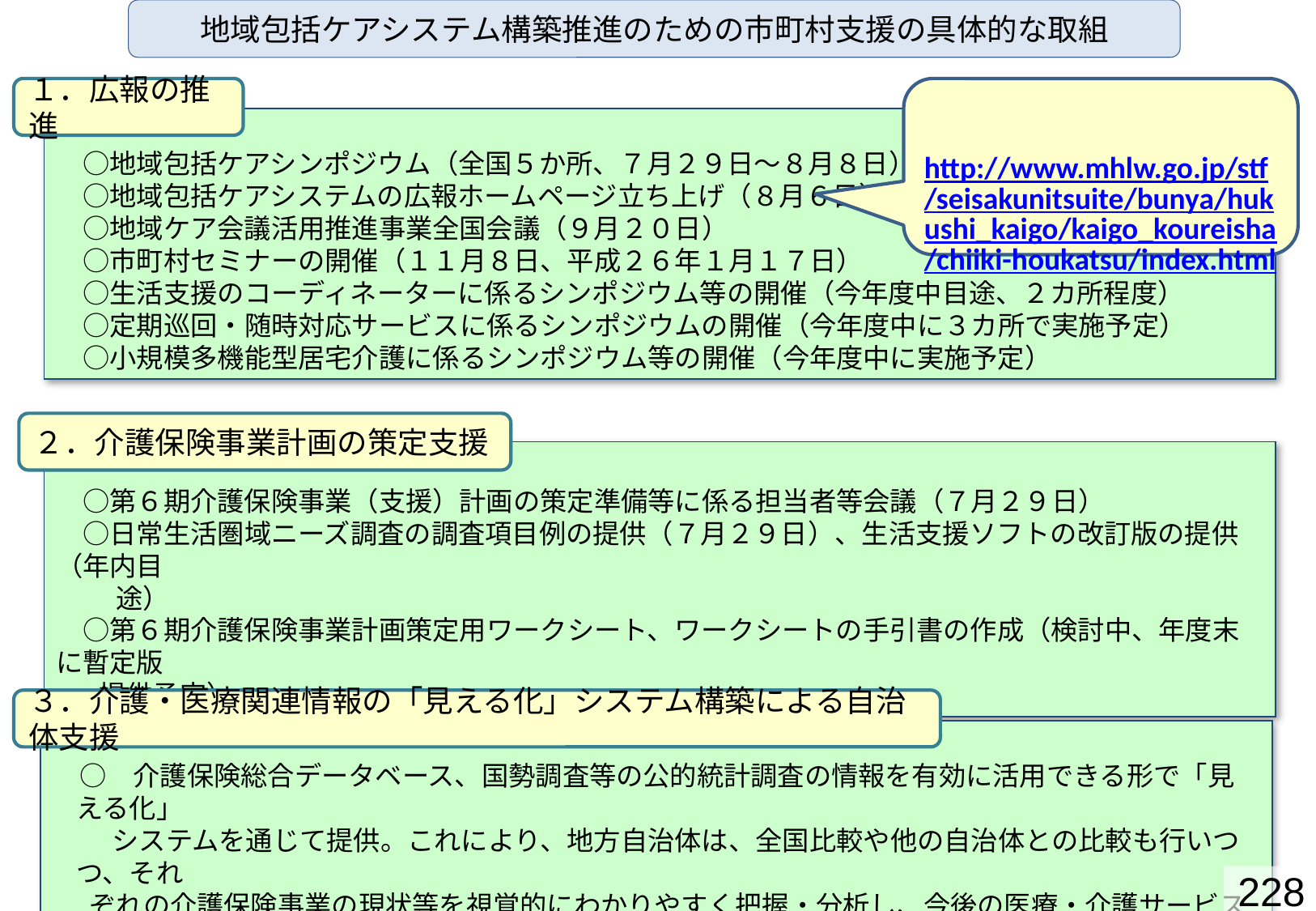

地域包括ケアシステム構築推進のための市町村支援の具体的な取組
１．広報の推進
http://www.mhlw.go.jp/stf/seisakunitsuite/bunya/hukushi_kaigo/kaigo_koureisha/chiiki-houkatsu/index.html

　○地域包括ケアシンポジウム（全国５か所、７月２９日～８月８日）
　○地域包括ケアシステムの広報ホームページ立ち上げ（８月６日）
　○地域ケア会議活用推進事業全国会議（９月２０日）
　○市町村セミナーの開催（１１月８日、平成２６年１月１７日）
　○生活支援のコーディネーターに係るシンポジウム等の開催（今年度中目途、２カ所程度）
　○定期巡回・随時対応サービスに係るシンポジウムの開催（今年度中に３カ所で実施予定）
　○小規模多機能型居宅介護に係るシンポジウム等の開催（今年度中に実施予定）
２．介護保険事業計画の策定支援

　○第６期介護保険事業（支援）計画の策定準備等に係る担当者等会議（７月２９日）
　○日常生活圏域ニーズ調査の調査項目例の提供（７月２９日）、生活支援ソフトの改訂版の提供（年内目
　　 途）
　○第６期介護保険事業計画策定用ワークシート、ワークシートの手引書の作成（検討中、年度末に暫定版
      提供予定）
３．介護・医療関連情報の「見える化」システム構築による自治体支援

　○　介護保険総合データベース、国勢調査等の公的統計調査の情報を有効に活用できる形で「見える化」
　　 システムを通じて提供。これにより、地方自治体は、全国比較や他の自治体との比較も行いつつ、それ
     ぞれの介護保険事業の現状等を視覚的にわかりやすく把握・分析し、今後の医療・介護サービスのより
     一層効果的な提供体制の検討が可能となる。
228